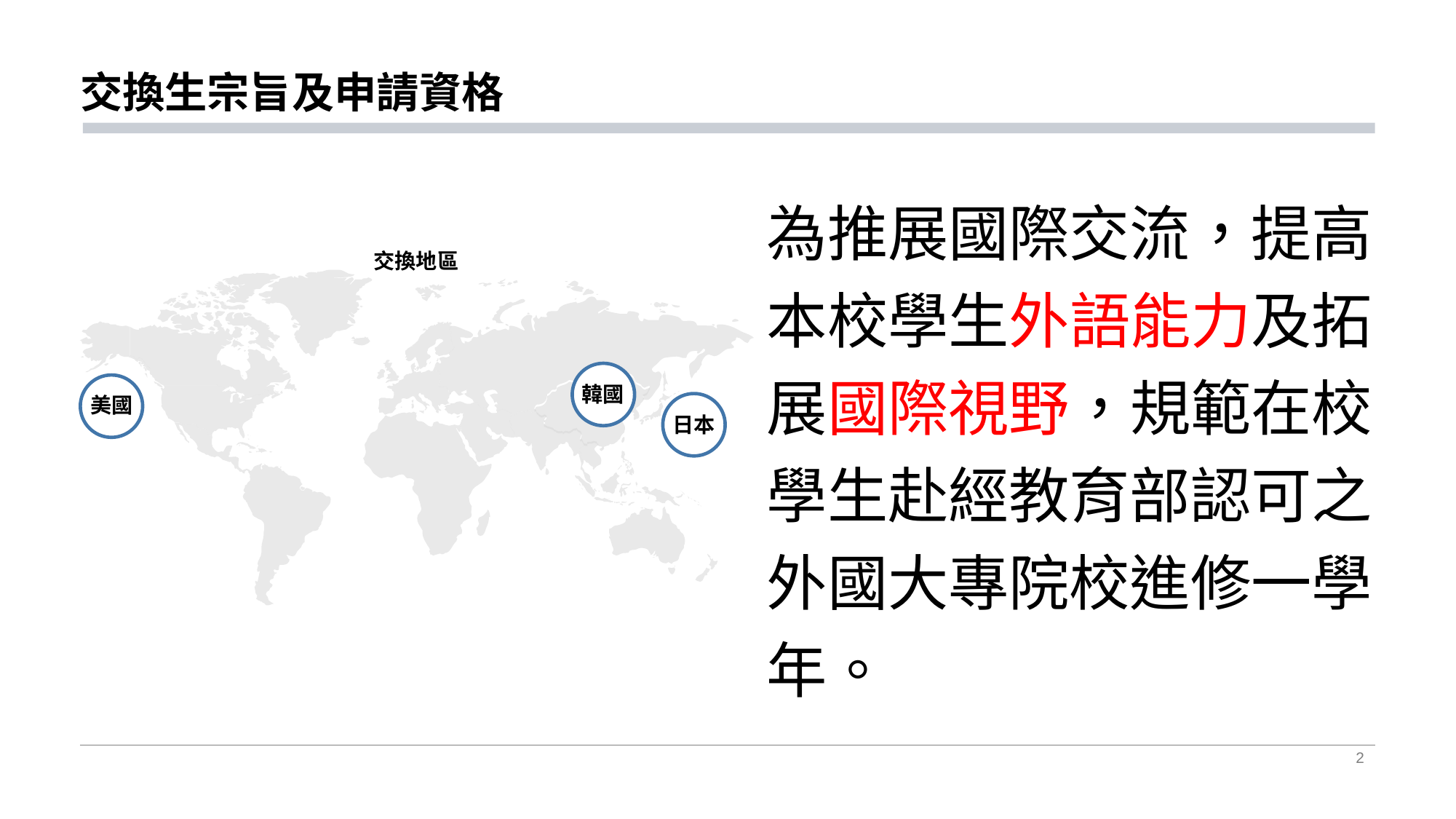

# 交換生宗旨及申請資格
交換地區

韓國

美國

為推展國際交流，提高本校學生外語能力及拓展國際視野，規範在校學生赴經教育部認可之外國大專院校進修一學年。

日本
2